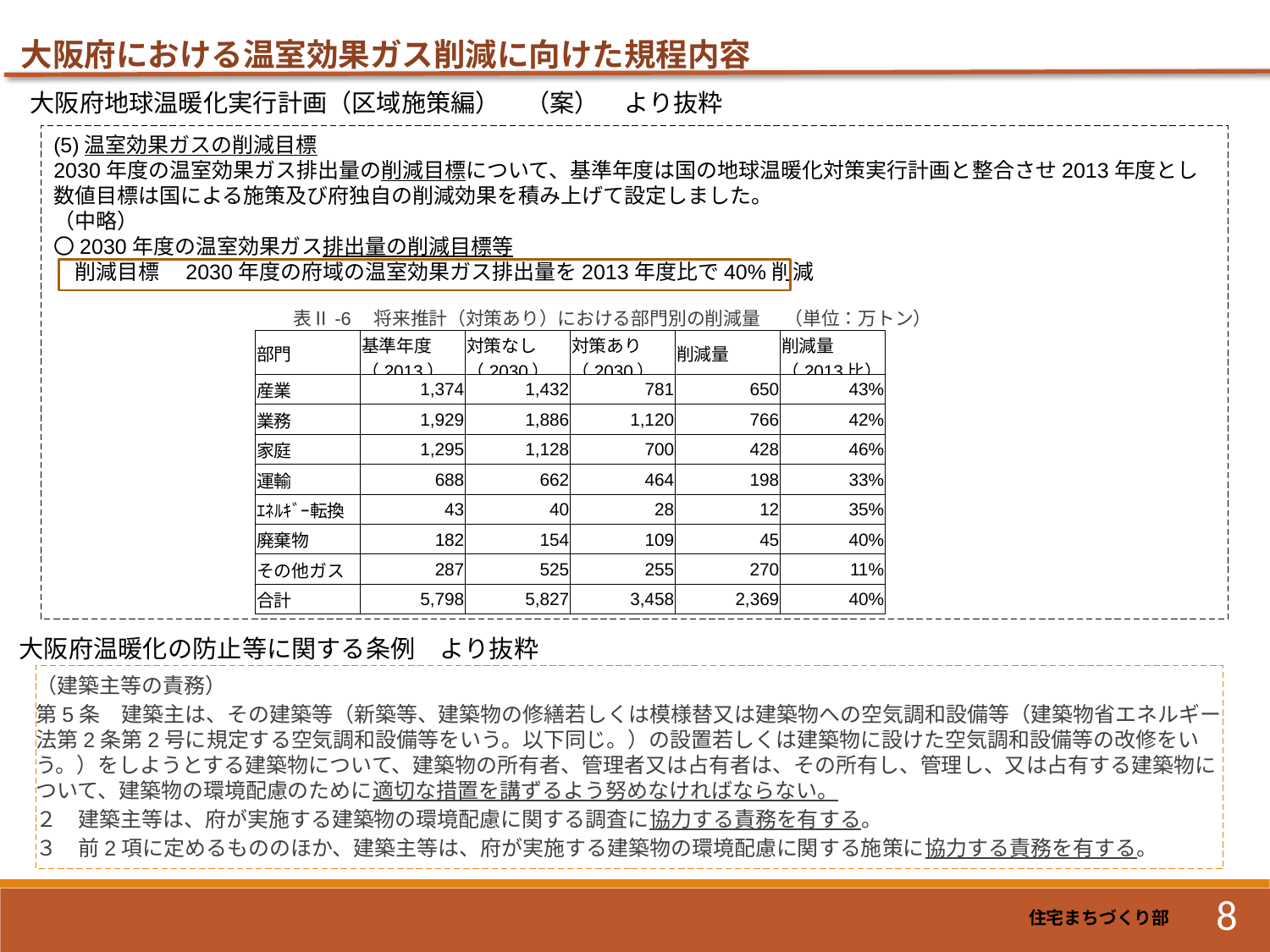

大阪府における温室効果ガス削減に向けた規程内容
大阪府地球温暖化実行計画（区域施策編）　（案）　より抜粋
(5)温室効果ガスの削減目標
2030年度の温室効果ガス排出量の削減目標について、基準年度は国の地球温暖化対策実行計画と整合させ2013年度とし数値目標は国による施策及び府独自の削減効果を積み上げて設定しました。
（中略）
〇2030年度の温室効果ガス排出量の削減目標等
　削減目標　2030年度の府域の温室効果ガス排出量を2013年度比で40%削減

表Ⅱ-6　将来推計（対策あり）における部門別の削減量      （単位：万トン）
| 部門 | 基準年度 （2013） | 対策なし （2030） | 対策あり （2030） | 削減量 | 削減量 （2013比） |
| --- | --- | --- | --- | --- | --- |
| 産業 | 1,374 | 1,432 | 781 | 650 | 43% |
| 業務 | 1,929 | 1,886 | 1,120 | 766 | 42% |
| 家庭 | 1,295 | 1,128 | 700 | 428 | 46% |
| 運輸 | 688 | 662 | 464 | 198 | 33% |
| ｴﾈﾙｷﾞｰ転換 | 43 | 40 | 28 | 12 | 35% |
| 廃棄物 | 182 | 154 | 109 | 45 | 40% |
| その他ガス | 287 | 525 | 255 | 270 | 11% |
| 合計 | 5,798 | 5,827 | 3,458 | 2,369 | 40% |
大阪府温暖化の防止等に関する条例　より抜粋
（建築主等の責務）
第5条　建築主は、その建築等（新築等、建築物の修繕若しくは模様替又は建築物への空気調和設備等（建築物省エネルギー法第2条第2号に規定する空気調和設備等をいう。以下同じ。）の設置若しくは建築物に設けた空気調和設備等の改修をいう。）をしようとする建築物について、建築物の所有者、管理者又は占有者は、その所有し、管理し、又は占有する建築物について、建築物の環境配慮のために適切な措置を講ずるよう努めなければならない。
２　建築主等は、府が実施する建築物の環境配慮に関する調査に協力する責務を有する。
３　前2項に定めるもののほか、建築主等は、府が実施する建築物の環境配慮に関する施策に協力する責務を有する。

8
住宅まちづくり部